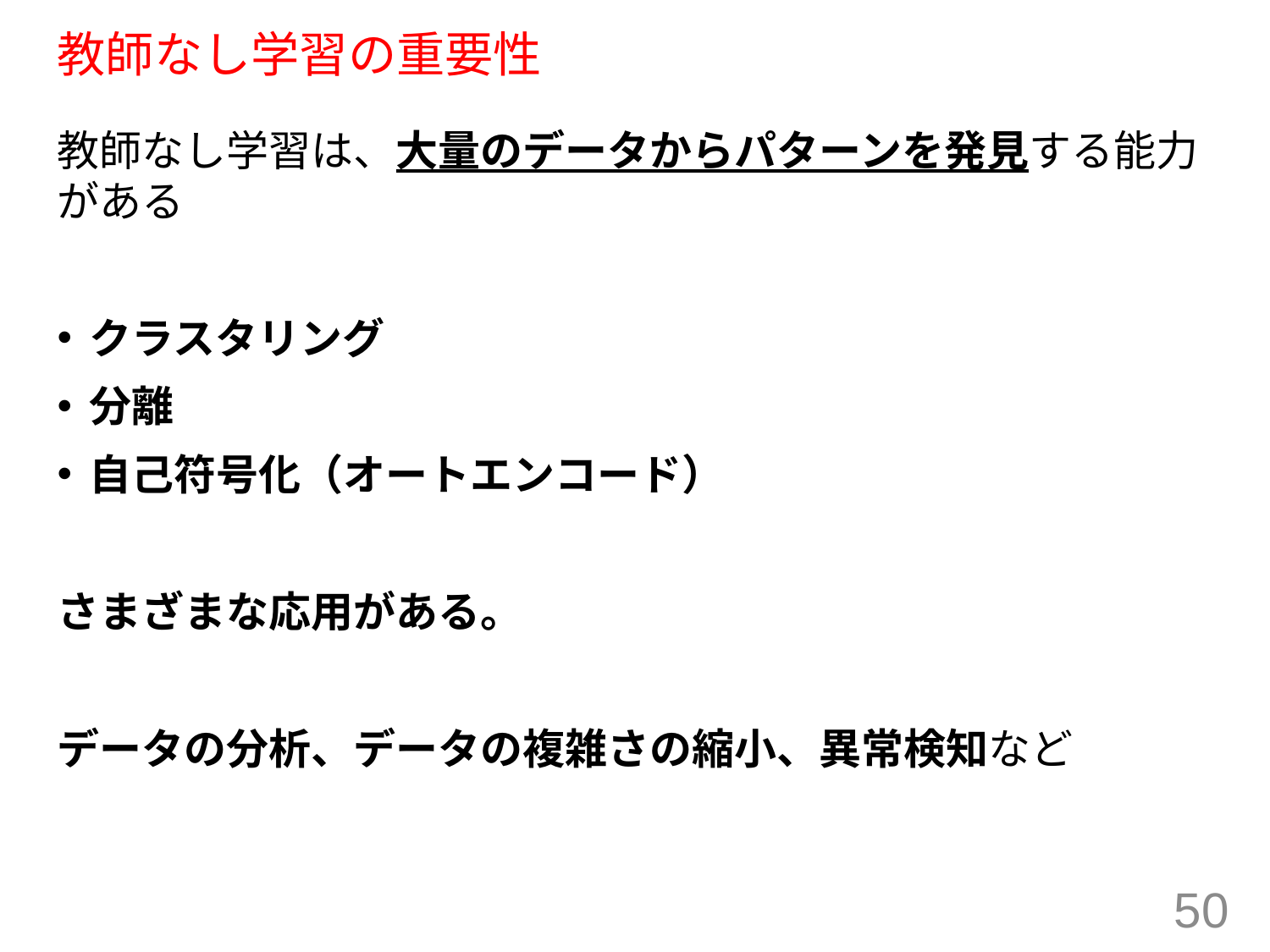

# 教師なし学習の重要性
教師なし学習は、大量のデータからパターンを発見する能力がある

クラスタリング
分離
自己符号化（オートエンコード）

さまざまな応用がある。

データの分析、データの複雑さの縮小、異常検知など

50